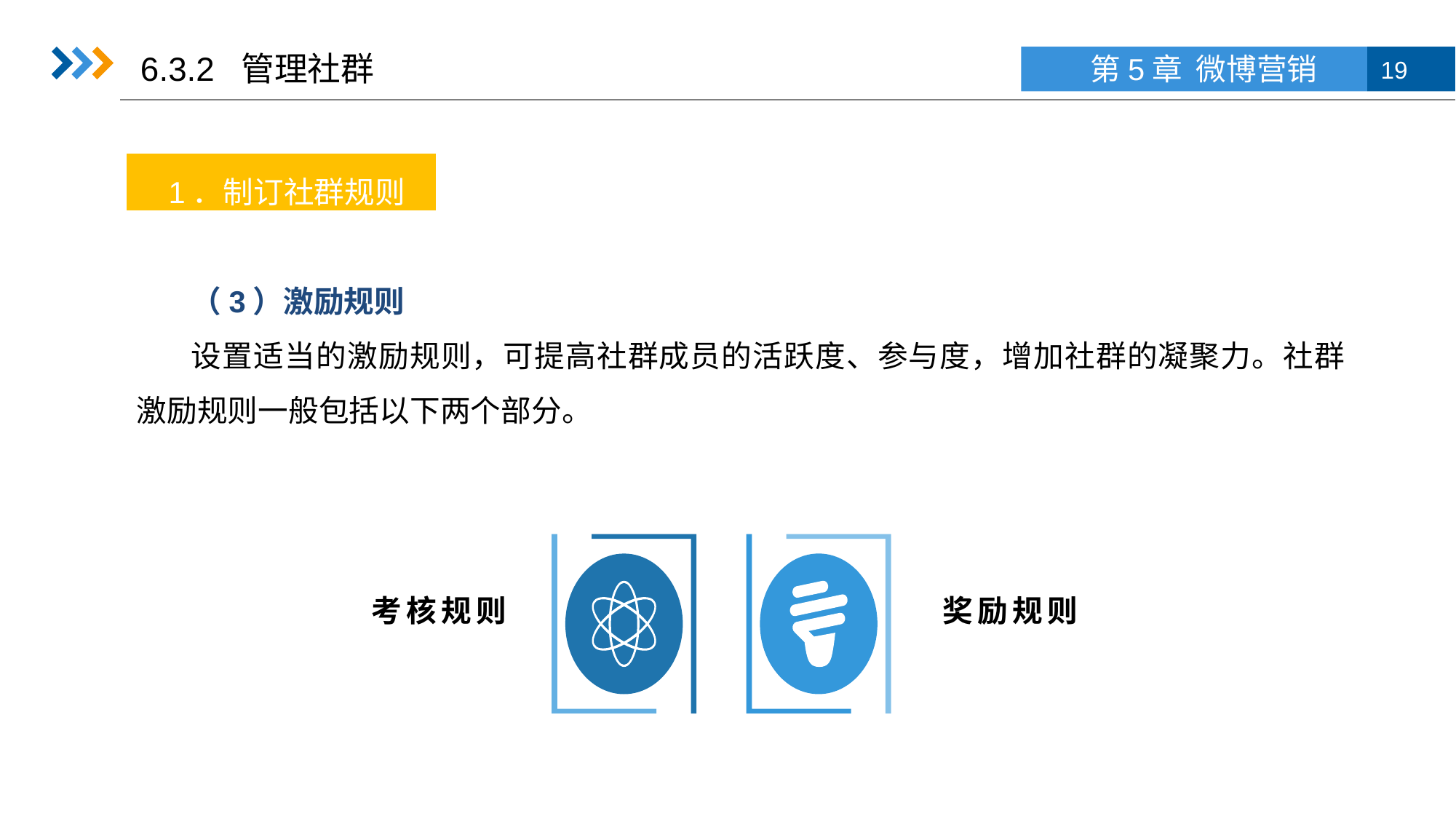

6.3.2  管理社群
1．制订社群规则
（3）激励规则
设置适当的激励规则，可提高社群成员的活跃度、参与度，增加社群的凝聚力。社群激励规则一般包括以下两个部分。

考核规则
奖励规则